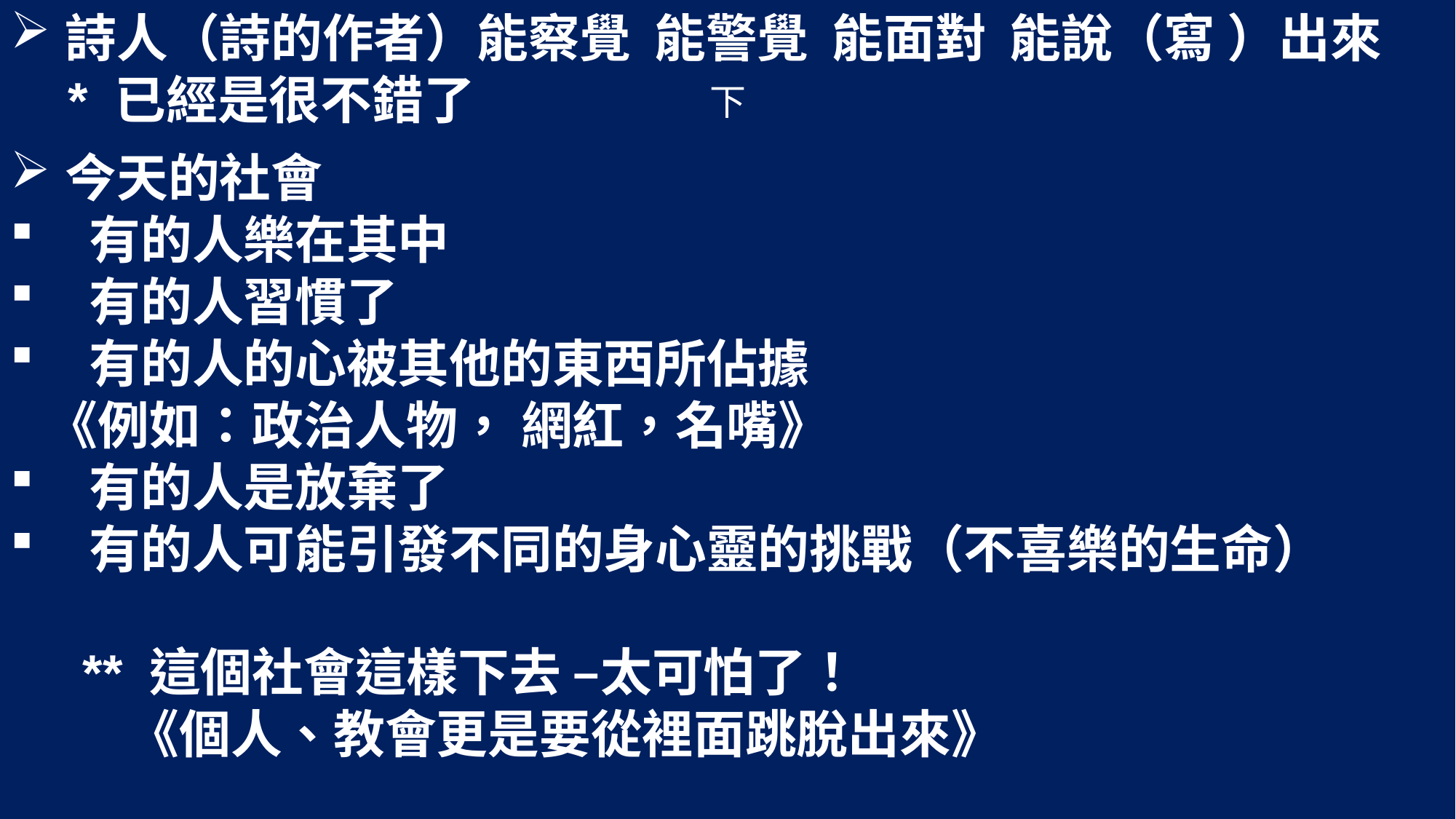

詩人（詩的作者）能察覺  能警覺  能面對  能說（寫 ）出來
    * 已經是很不錯了

今天的社會
 有的人樂在其中
 有的人習慣了
 有的人的心被其他的東西所佔據
  《例如：政治人物， 網紅，名嘴》
 有的人是放棄了
 有的人可能引發不同的身心靈的挑戰（不喜樂的生命）

     ** 這個社會這樣下去 –太可怕了！
         《個人、教會更是要從裡面跳脫出來》

# 下